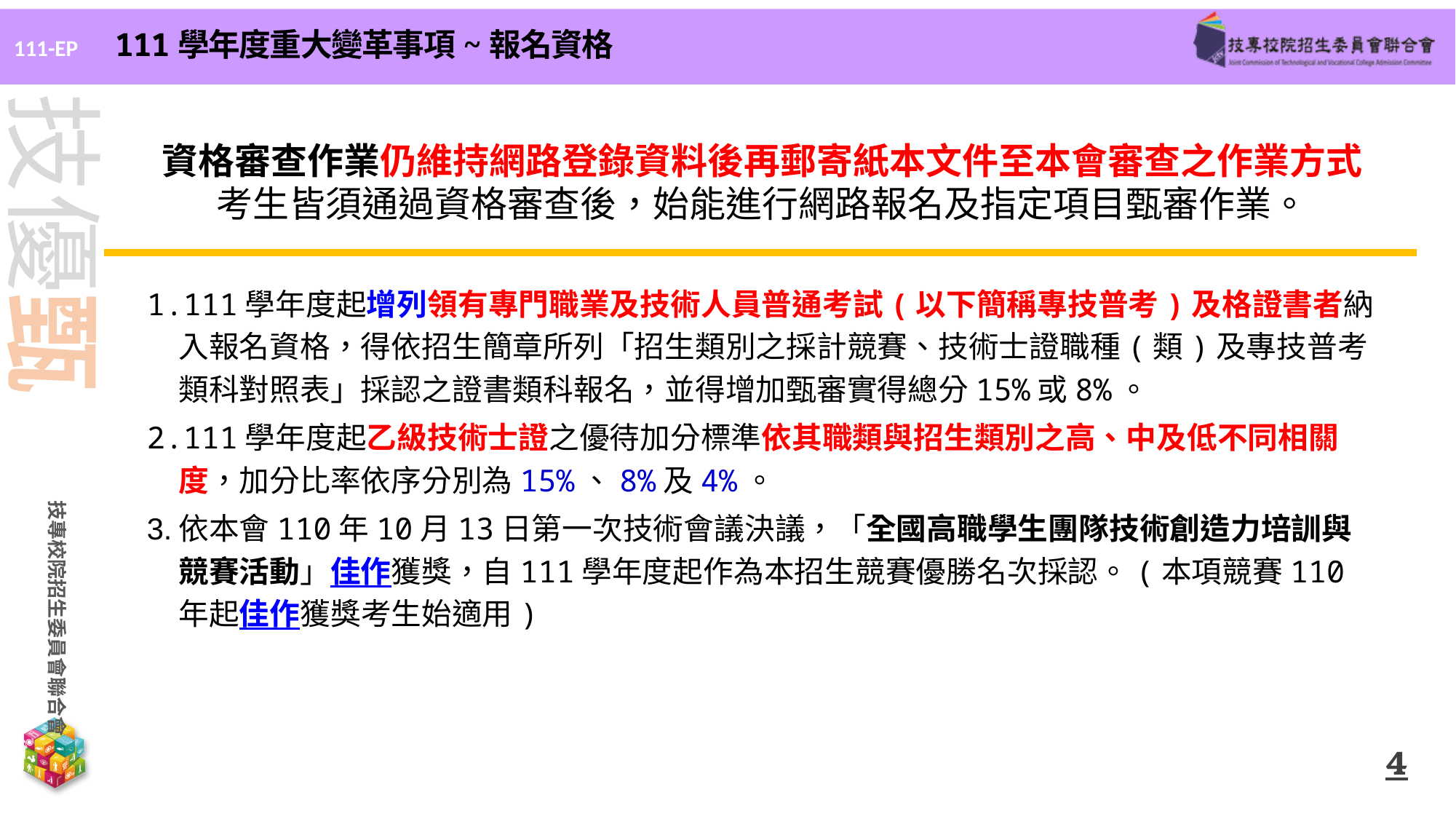

111學年度重大變革事項~報名資格
資格審查作業仍維持網路登錄資料後再郵寄紙本文件至本會審查之作業方式考生皆須通過資格審查後，始能進行網路報名及指定項目甄審作業。

111學年度起增列領有專門職業及技術人員普通考試(以下簡稱專技普考)及格證書者納入報名資格，得依招生簡章所列「招生類別之採計競賽、技術士證職種(類)及專技普考類科對照表」採認之證書類科報名，並得增加甄審實得總分15%或8%。
111學年度起乙級技術士證之優待加分標準依其職類與招生類別之高、中及低不同相關度，加分比率依序分別為15%、8%及4%。
依本會110年10月13日第一次技術會議決議，「全國高職學生團隊技術創造力培訓與競賽活動」佳作獲獎，自111學年度起作為本招生競賽優勝名次採認。(本項競賽110年起佳作獲獎考生始適用)